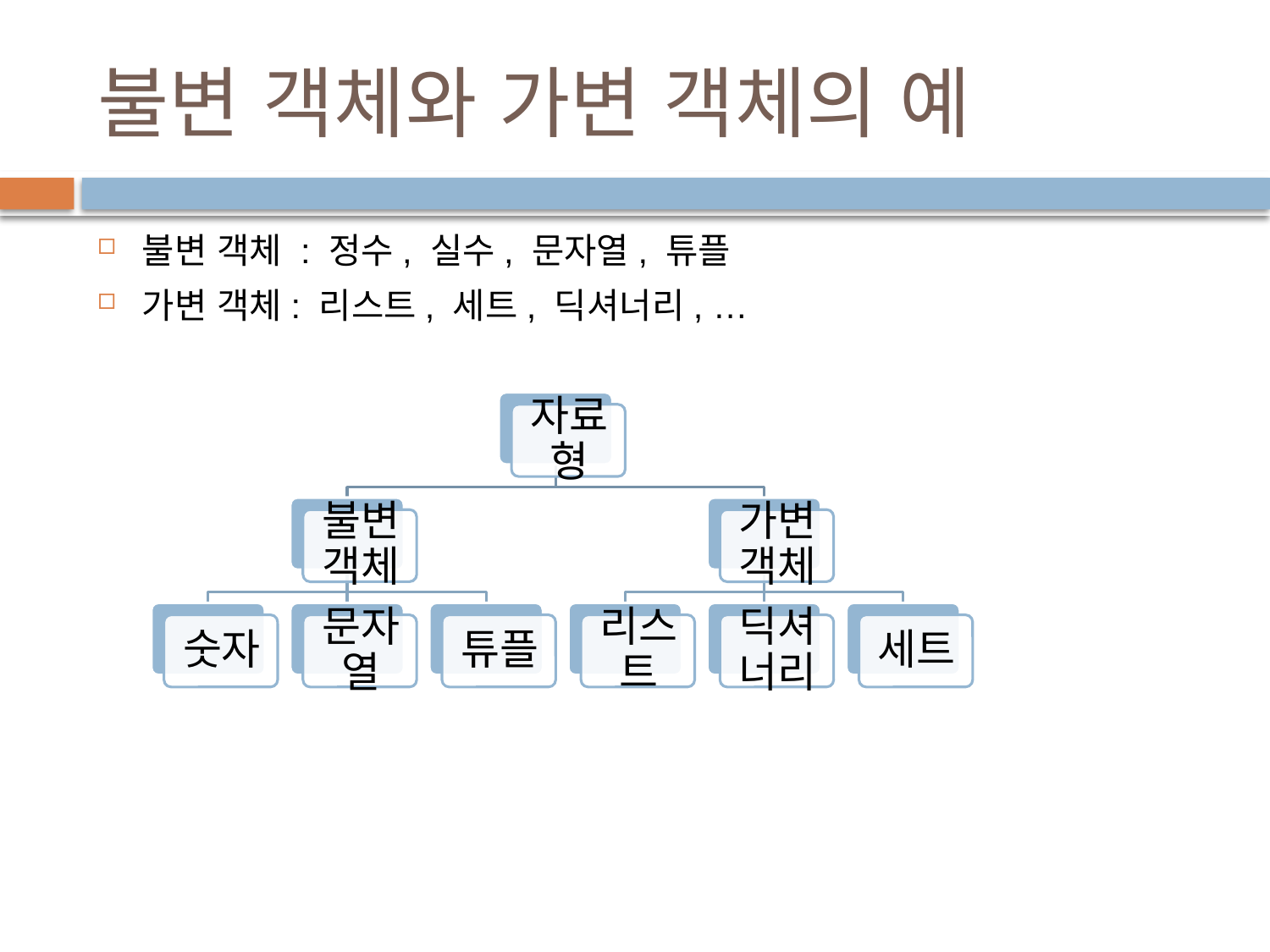

# 불변 객체와 가변 객체의 예
불변 객체 : 정수, 실수, 문자열, 튜플
가변 객체: 리스트, 세트, 딕셔너리, …
자료형
불변객체
숫자
문자열
튜플
가변객체
리스트
딕셔너리
세트